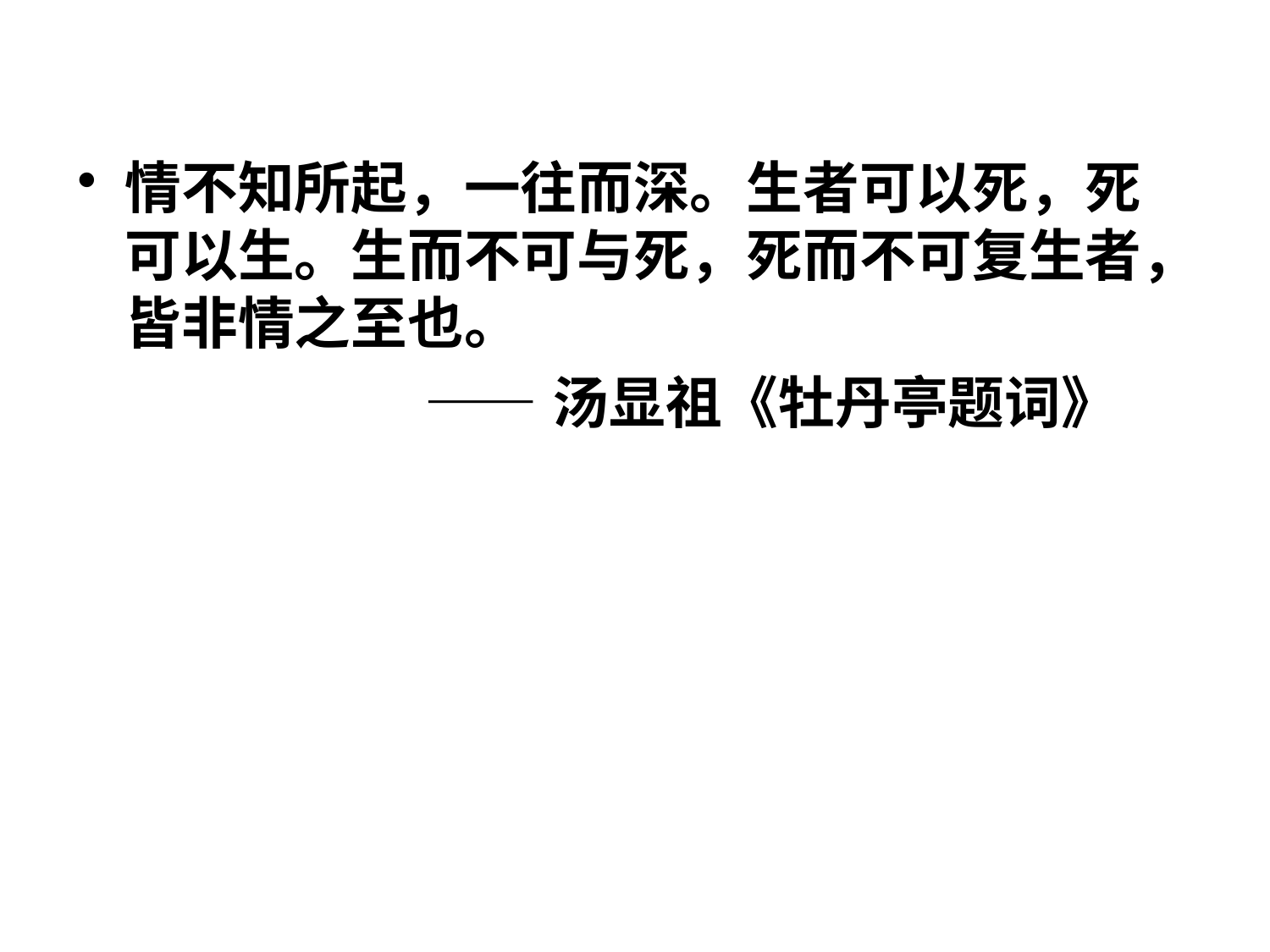

情不知所起，一往而深。生者可以死，死可以生。生而不可与死，死而不可复生者，皆非情之至也。
                           ——汤显祖《牡丹亭题词》